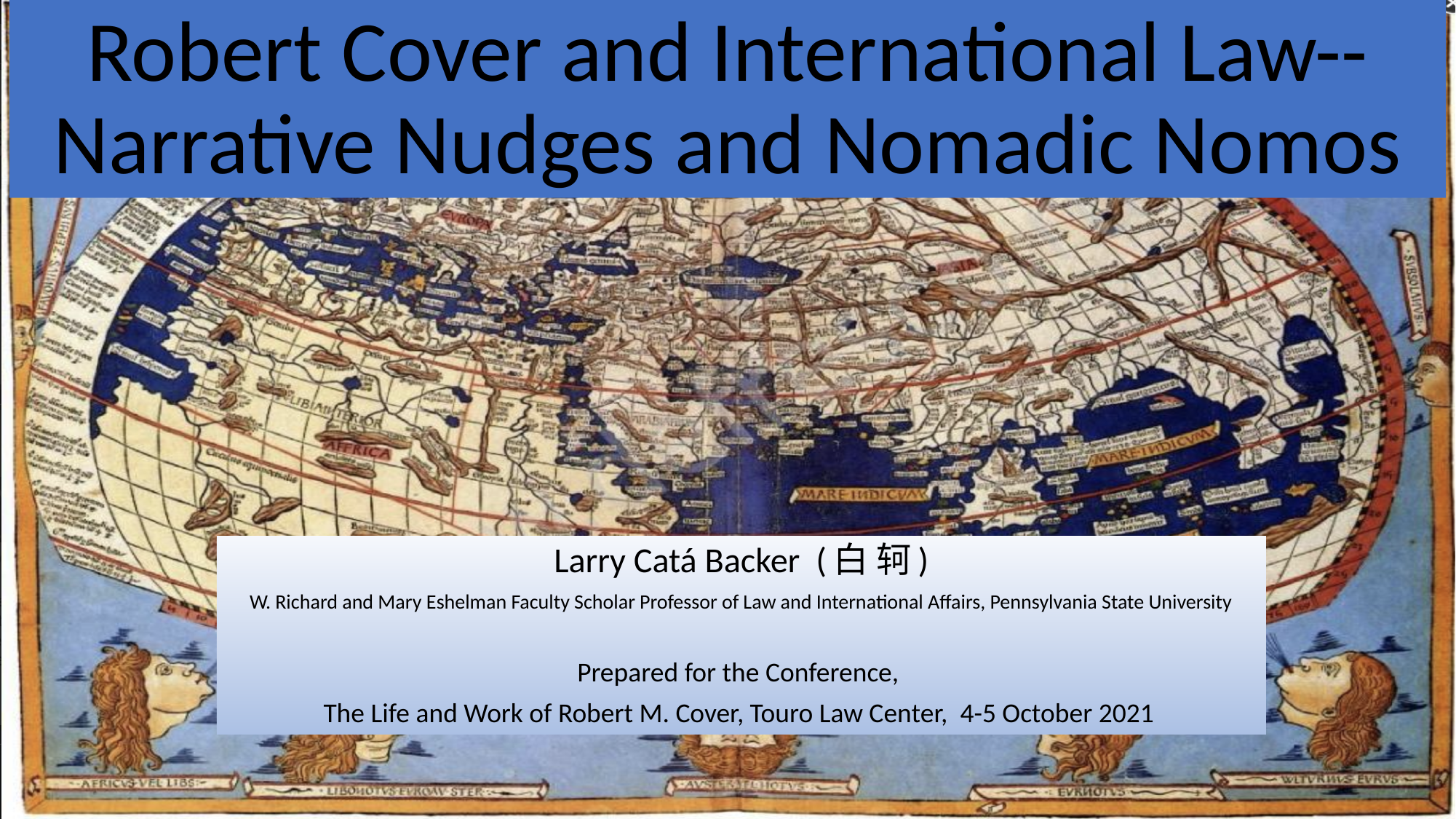

# Robert Cover and International Law--Narrative Nudges and Nomadic Nomos
Larry Catá Backer  (白 轲)
W. Richard and Mary Eshelman Faculty Scholar Professor of Law and International Affairs, Pennsylvania State University

Prepared for the Conference,
The Life and Work of Robert M. Cover, Touro Law Center,  4-5 October 2021